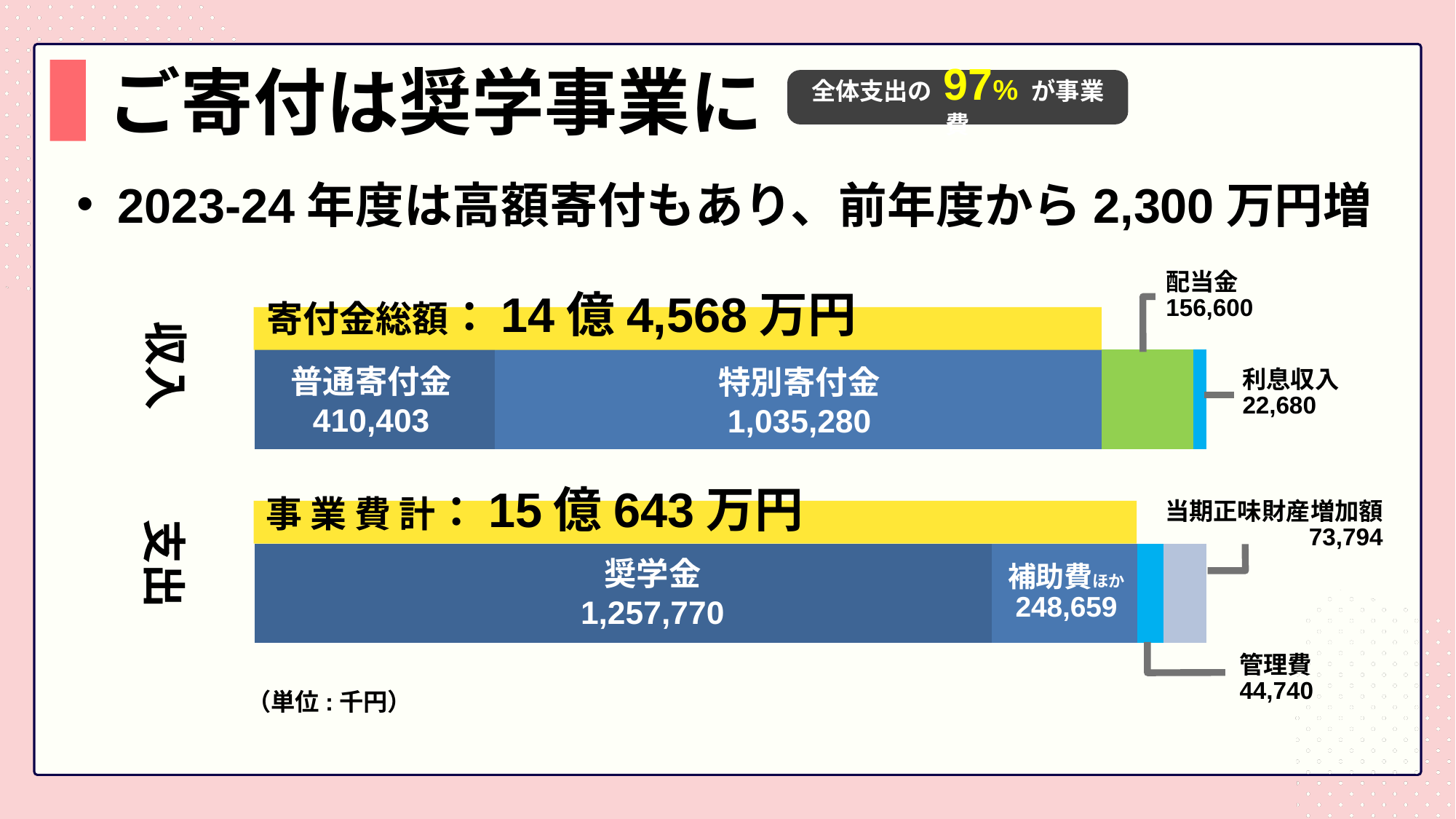

# ご寄付は奨学事業に
全体支出の 97% が事業費

2023-24年度は高額寄付もあり、前年度から2,300万円増

### Chart

| Category | 列1 | 列2 | 列3 | 列4 |
|---|---|---|---|---|
| 収入 | 410403001.0 | 1035279860.0 | 156600000.0 | 22680037.0 |
| 支出 | 1257770000.0 | 248658509.0 | 44740331.0 | 73794058.0 |
寄付金総額：14億4,568万円
配当金156,600

収入
普通寄付金
410,403
特別寄付金
1,035,280
利息収入22,680
事 業 費 計：15億643万円
当期正味財産増加額
73,794

支出

奨学金
1,257,770
補助費ほか
248,659

管理費
44,740
（単位:千円）